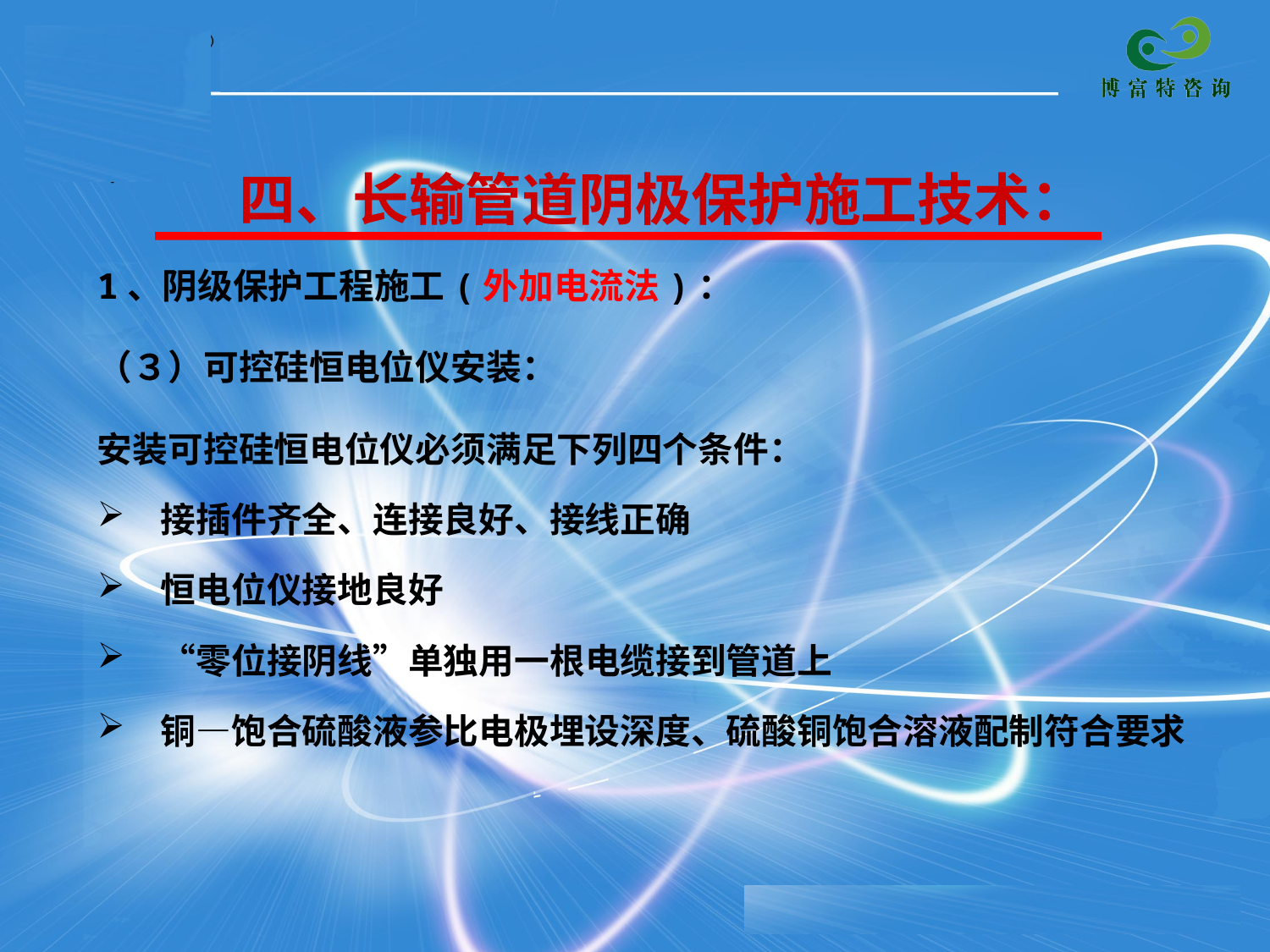

# 四、长输管道阴极保护施工技术：

1、阴级保护工程施工(外加电流法)：

（３）可控硅恒电位仪安装：

安装可控硅恒电位仪必须满足下列四个条件：
　接插件齐全、连接良好、接线正确
　恒电位仪接地良好
　“零位接阴线”单独用一根电缆接到管道上
　铜—饱合硫酸液参比电极埋设深度、硫酸铜饱合溶液配制符合要求